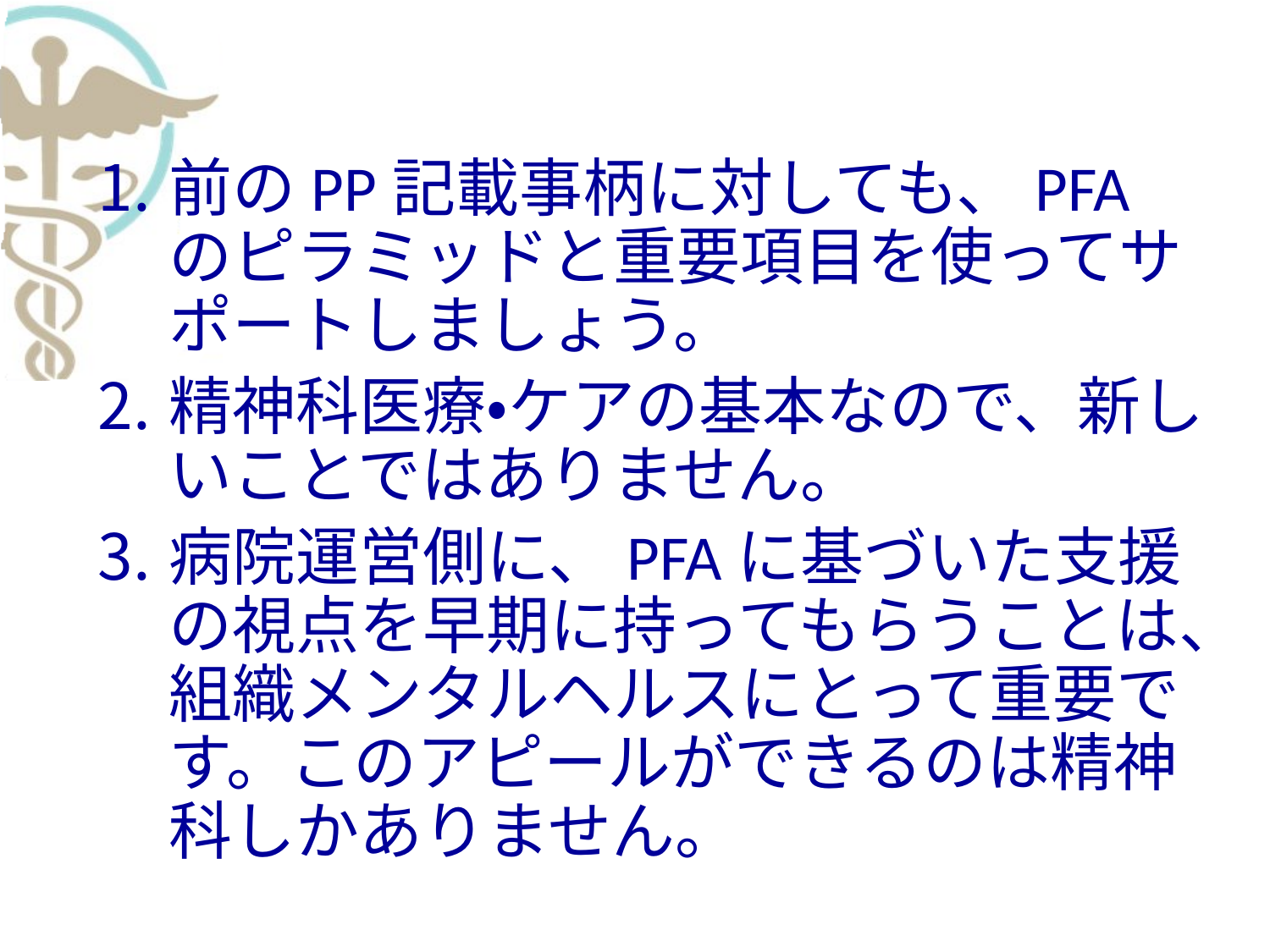

前のPP記載事柄に対しても、PFAのピラミッドと重要項目を使ってサポートしましょう。
精神科医療・ケアの基本なので、新しいことではありません。
病院運営側に、PFAに基づいた支援の視点を早期に持ってもらうことは、組織メンタルヘルスにとって重要です。このアピールができるのは精神科しかありません。